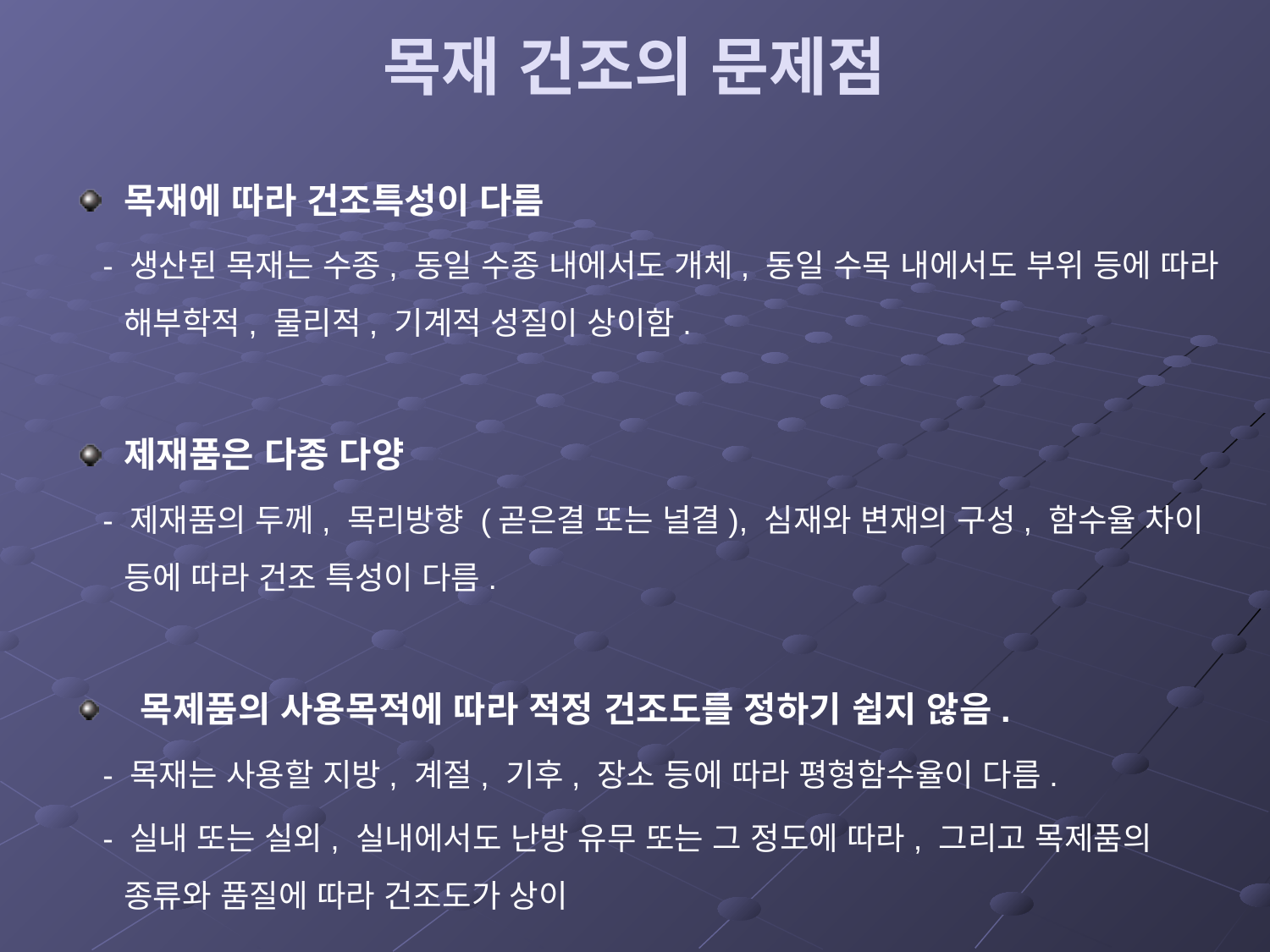

# 목재 건조의 문제점
목재에 따라 건조특성이 다름
   - 생산된 목재는 수종, 동일 수종 내에서도 개체, 동일 수목 내에서도 부위 등에 따라 해부학적, 물리적, 기계적 성질이 상이함.

제재품은 다종 다양
   - 제재품의 두께, 목리방향 (곧은결 또는 널결), 심재와 변재의 구성, 함수율 차이 등에 따라 건조 특성이 다름.

 목제품의 사용목적에 따라 적정 건조도를 정하기 쉽지 않음.
   - 목재는 사용할 지방, 계절, 기후, 장소 등에 따라 평형함수율이 다름.
   - 실내 또는 실외, 실내에서도 난방 유무 또는 그 정도에 따라, 그리고 목제품의 종류와 품질에 따라 건조도가 상이